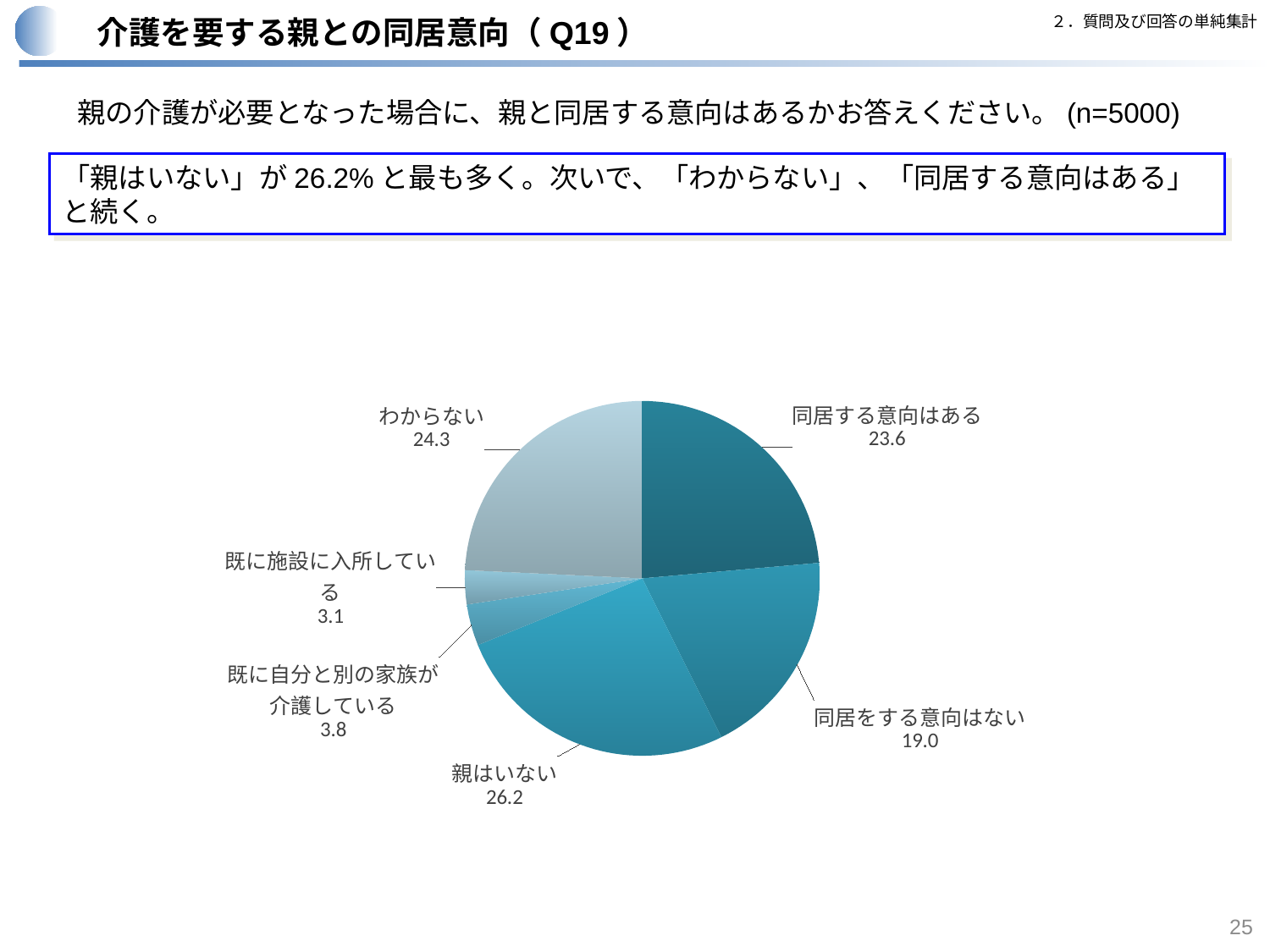

２．質問及び回答の単純集計

介護を要する親との同居意向（Q19）

親の介護が必要となった場合に、親と同居する意向はあるかお答えください。(n=5000)
「親はいない」が26.2%と最も多く。次いで、「わからない」、「同居する意向はある」と続く。

### Chart

| Category |  |
|---|---|
| 同居する意向はある | 23.6 |
| 同居をする意向はない | 19.04 |
| 親はいない | 26.22 |
| 既に自分と別の家族が介護している | 3.78 |
| 既に施設に入所している | 3.1 |
| わからない | 24.26 |
25